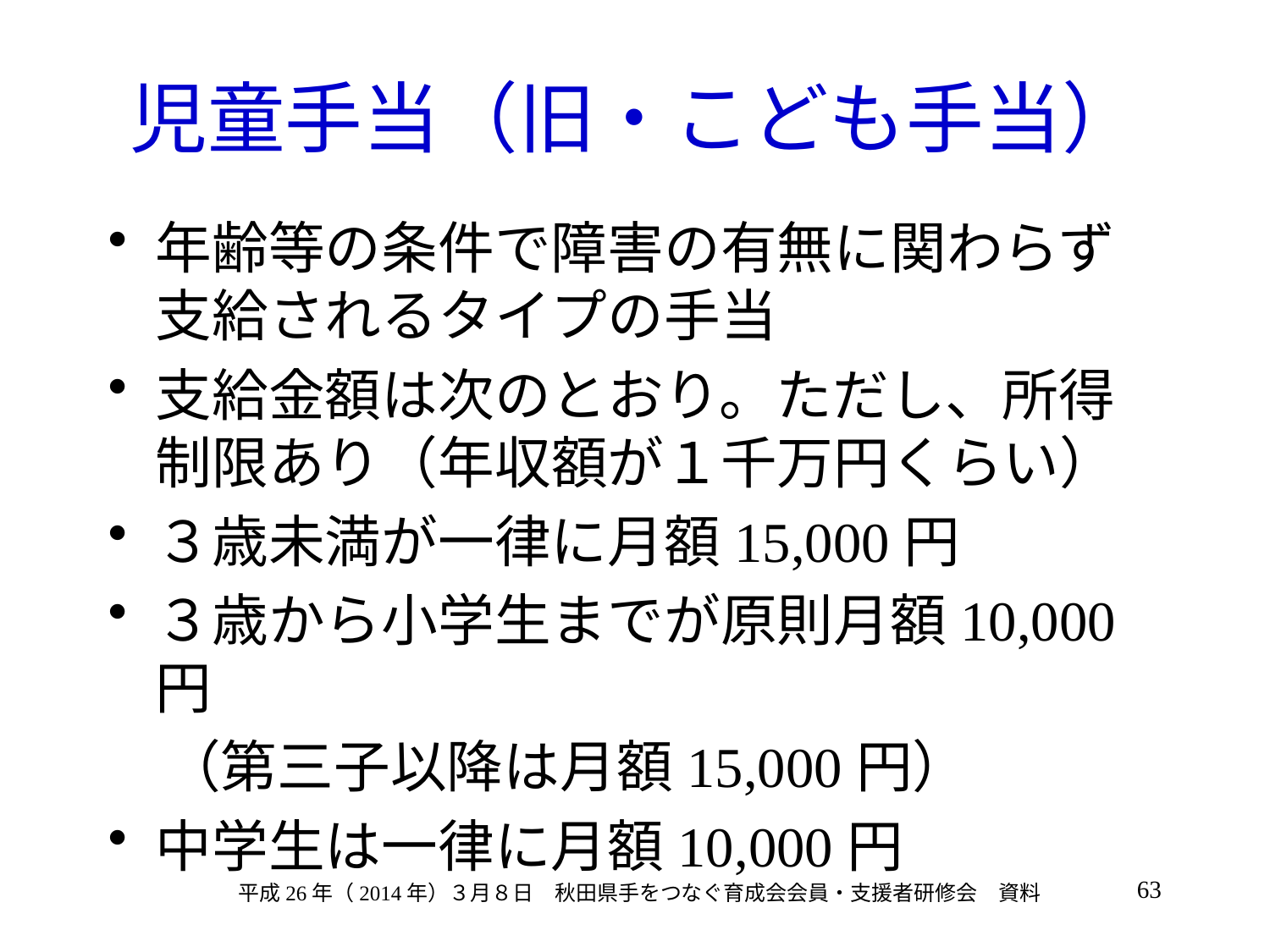

# 児童手当（旧・こども手当）
年齢等の条件で障害の有無に関わらず支給されるタイプの手当
支給金額は次のとおり。ただし、所得制限あり（年収額が１千万円くらい）
３歳未満が一律に月額15,000円
３歳から小学生までが原則月額10,000円
　（第三子以降は月額15,000円）
中学生は一律に月額10,000円
63